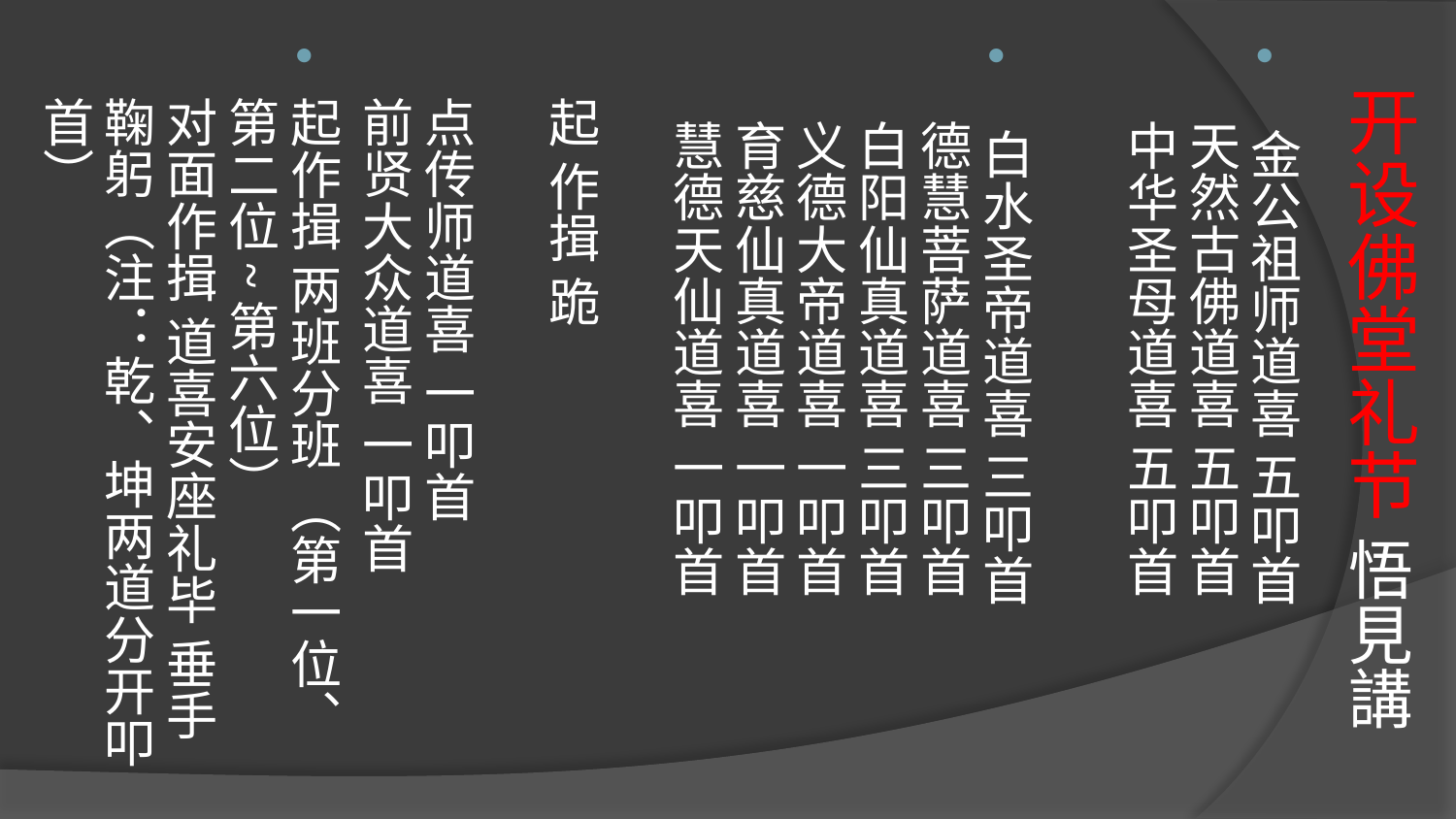

# 开设佛堂礼节 悟見講
  金公祖师道喜 五叩首
  天然古佛道喜 五叩首
  中华圣母道喜 五叩首

  白水圣帝道喜 三叩首
  德慧菩萨道喜 三叩首
  白阳仙真道喜 三叩首
  义德大帝道喜 一叩首
  育慈仙真道喜 一叩首
  慧德天仙道喜 一叩首
起 作揖 跪
点传师道喜 一叩首
前贤大众道喜 一叩首
起作揖 两班分班 （第一位、第二位~第六位）
对面作揖 道喜安座礼毕 垂手鞠躬（注：乾、坤两道分开叩首）